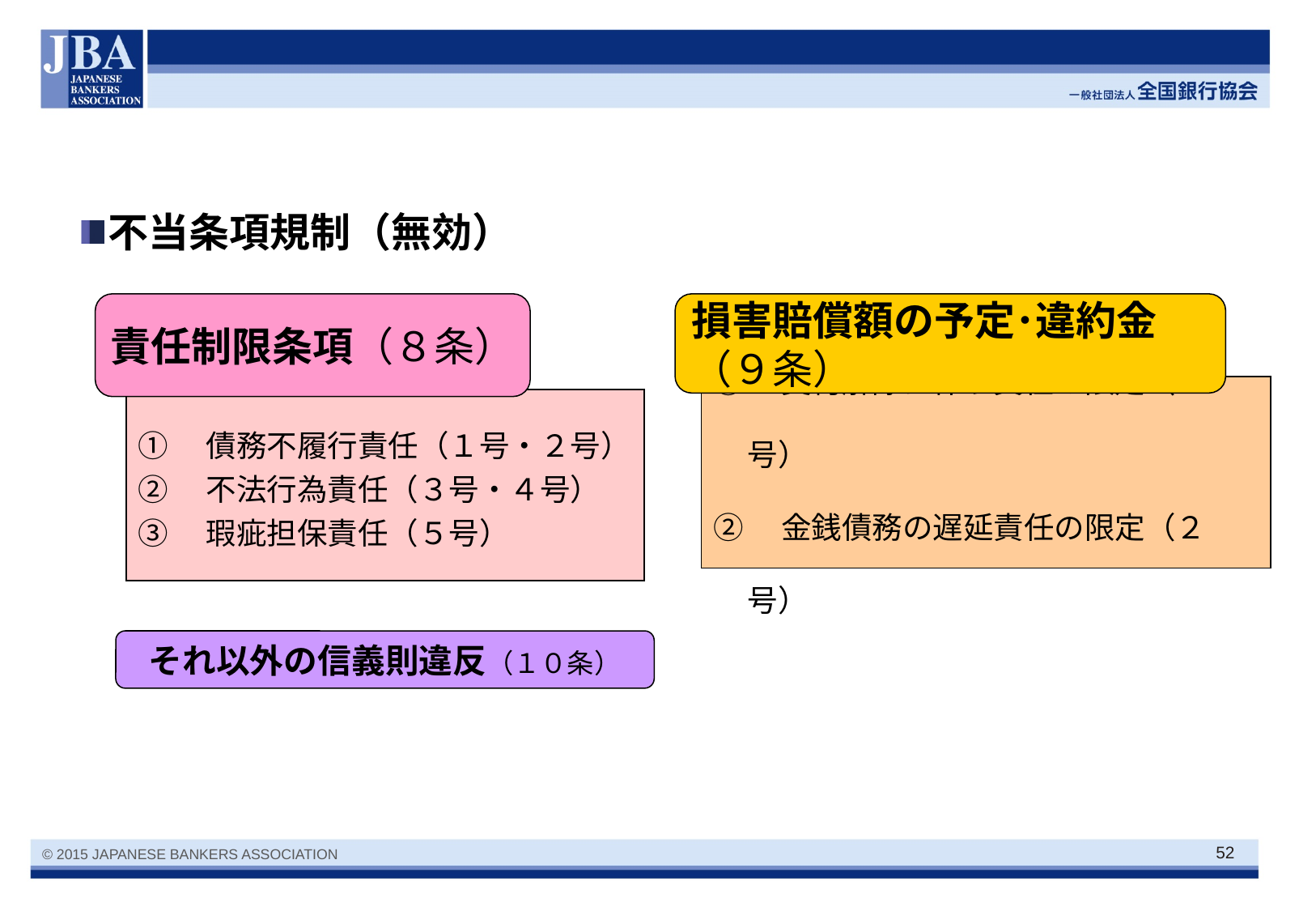

#
不当条項規制（無効）
責任制限条項（８条）
損害賠償額の予定･違約金（９条）
①　契約解除に伴う責任の限定（１号）
②　金銭債務の遅延責任の限定（２号）
①　債務不履行責任（１号・２号）
②　不法行為責任（３号・４号）
③　瑕疵担保責任（５号）
それ以外の信義則違反（１０条）